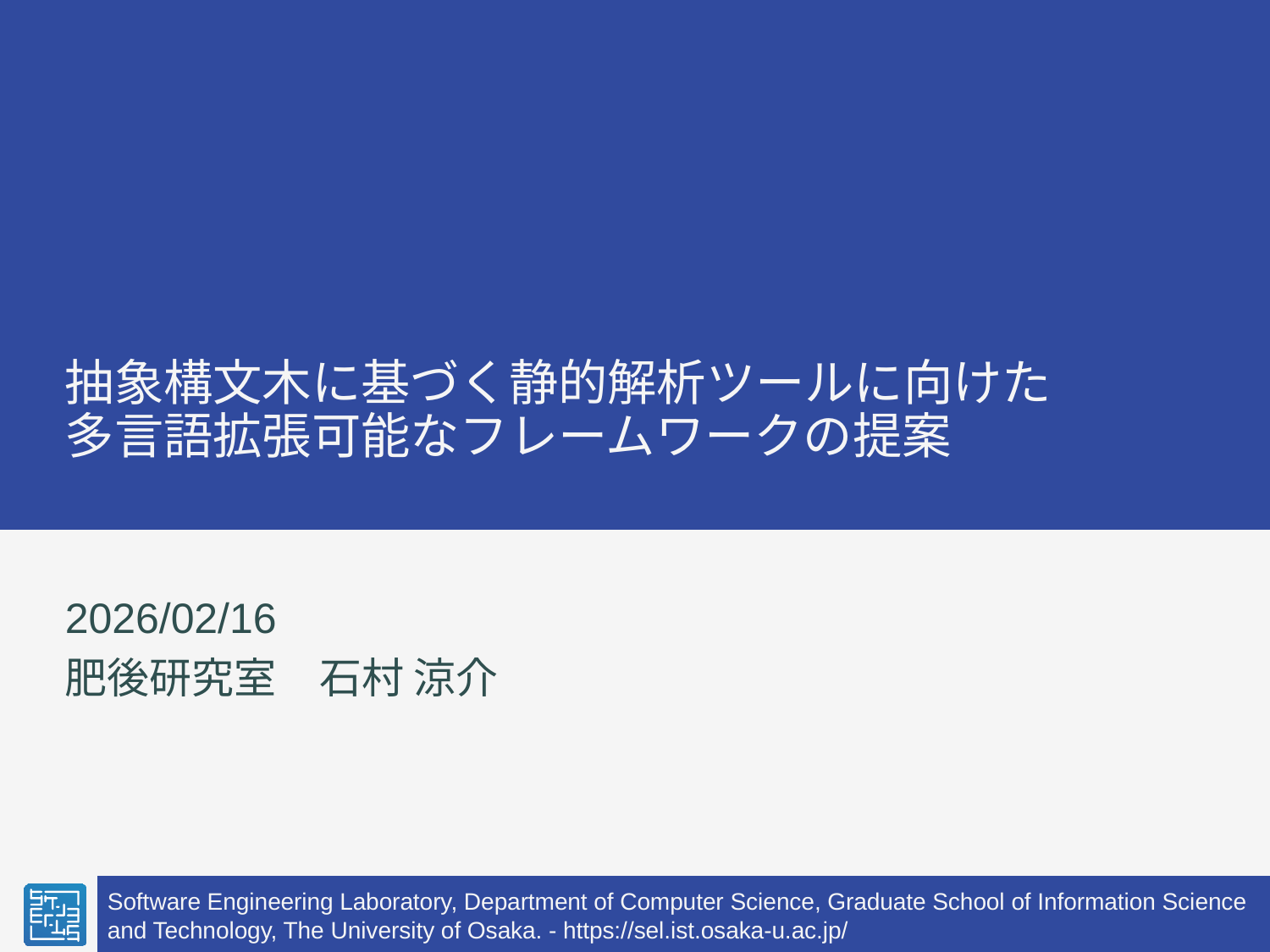

# 抽象構文木に基づく静的解析ツールに向けた 多言語拡張可能なフレームワークの提案
2026/02/16
肥後研究室　石村 涼介